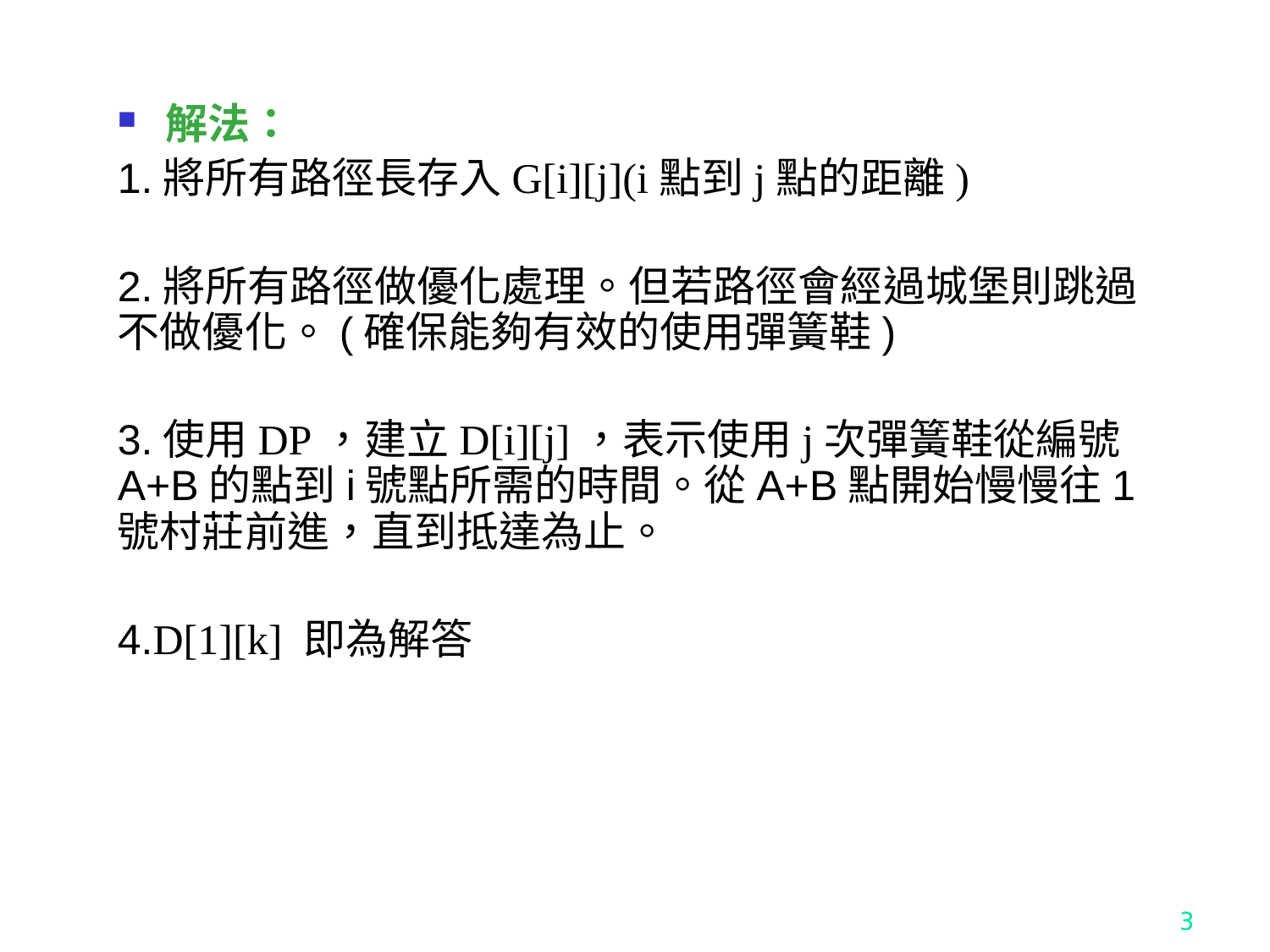

解法：
1.將所有路徑長存入G[i][j](i點到j點的距離)

2.將所有路徑做優化處理。但若路徑會經過城堡則跳過不做優化。(確保能夠有效的使用彈簧鞋)

3.使用DP，建立D[i][j]，表示使用j次彈簧鞋從編號A+B的點到i號點所需的時間。從A+B點開始慢慢往1號村莊前進，直到抵達為止。

4.D[1][k] 即為解答

3